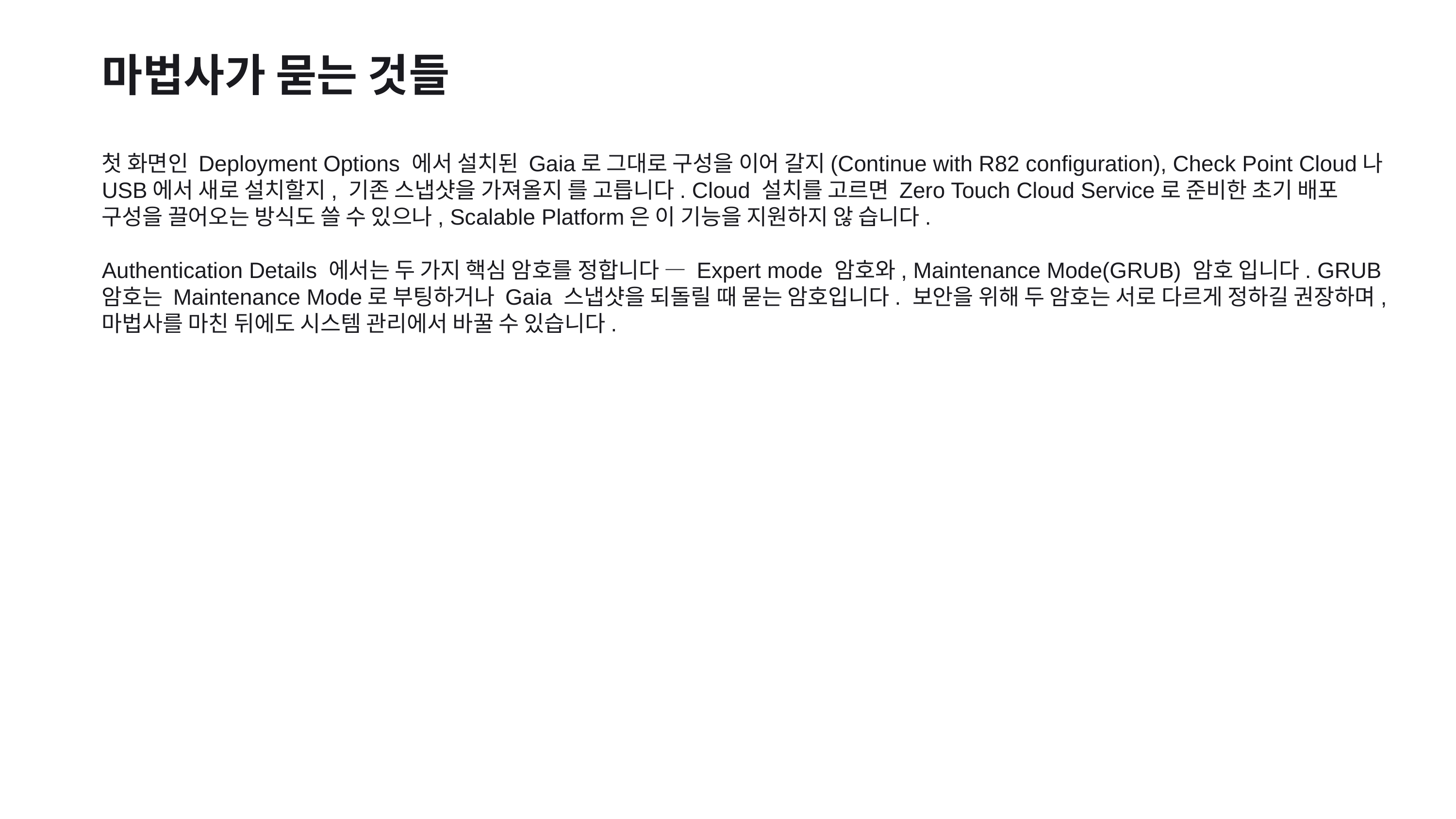

마법사가 묻는 것들
첫 화면인 Deployment Options 에서 설치된 Gaia로 그대로 구성을 이어 갈지(Continue with R82 configuration), Check Point Cloud나 USB에서 새로 설치할지, 기존 스냅샷을 가져올지 를 고릅니다. Cloud 설치를 고르면 Zero Touch Cloud Service로 준비한 초기 배포 구성을 끌어오는 방식도 쓸 수 있으나, Scalable Platform은 이 기능을 지원하지 않 습니다.

Authentication Details 에서는 두 가지 핵심 암호를 정합니다 — Expert mode 암호와, Maintenance Mode(GRUB) 암호 입니다. GRUB 암호는 Maintenance Mode로 부팅하거나 Gaia 스냅샷을 되돌릴 때 묻는 암호입니다. 보안을 위해 두 암호는 서로 다르게 정하길 권장하며, 마법사를 마친 뒤에도 시스템 관리에서 바꿀 수 있습니다.